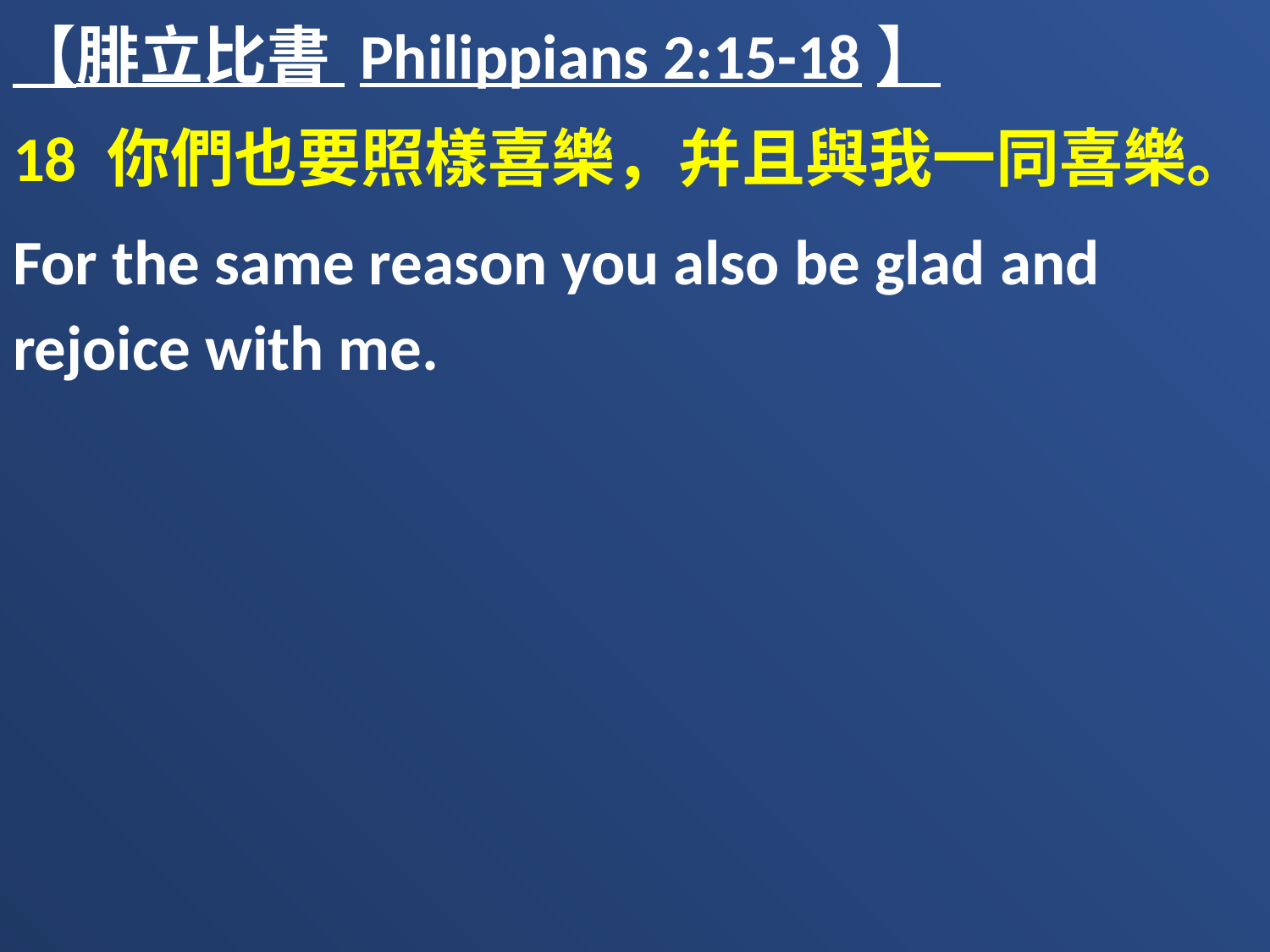

【腓立比書 Philippians 2:15-18】
18 你們也要照樣喜樂，幷且與我一同喜樂。
For the same reason you also be glad and rejoice with me.